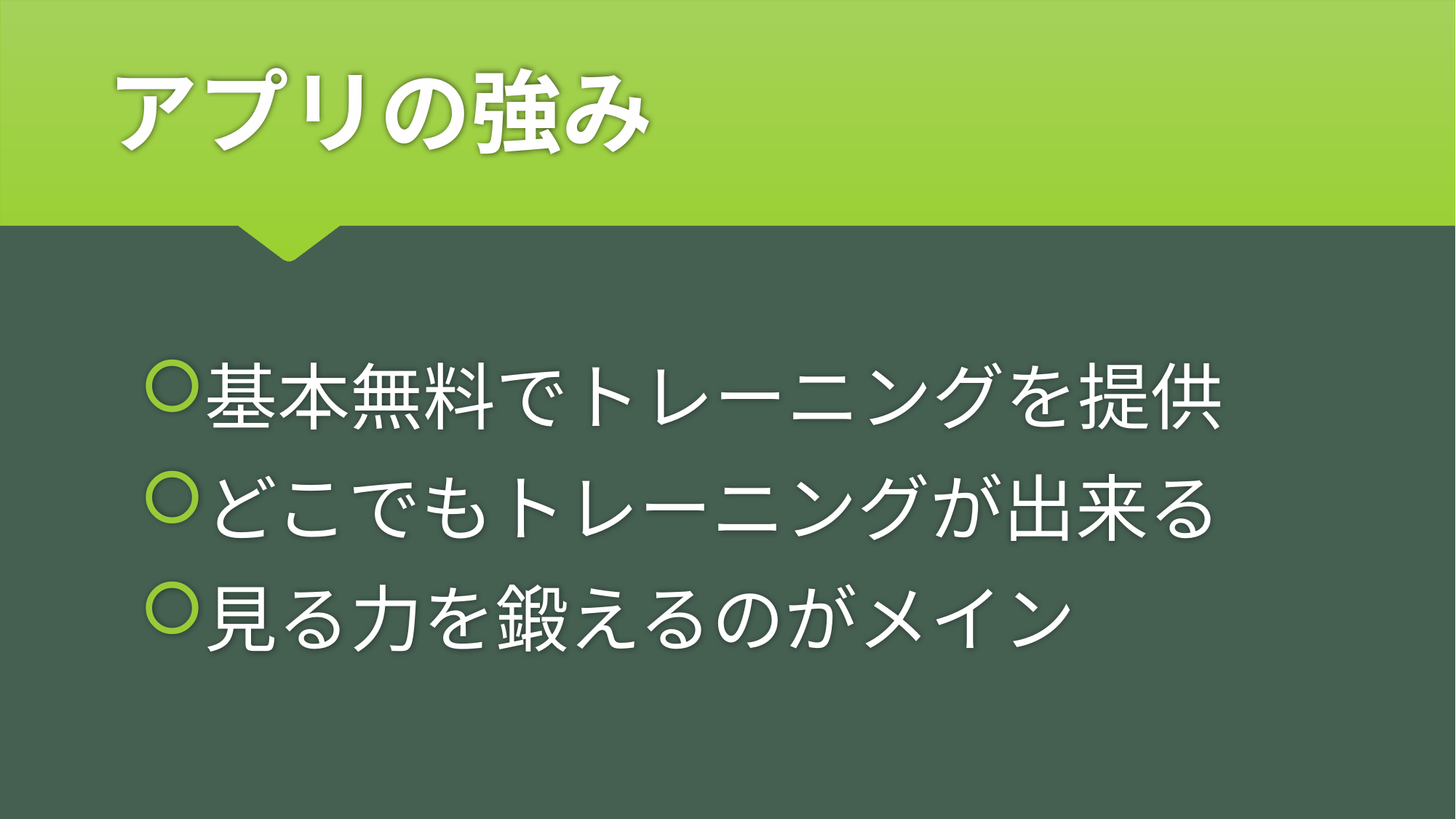

# アプリの強み
基本無料でトレーニングを提供
どこでもトレーニングが出来る
見る力を鍛えるのがメイン